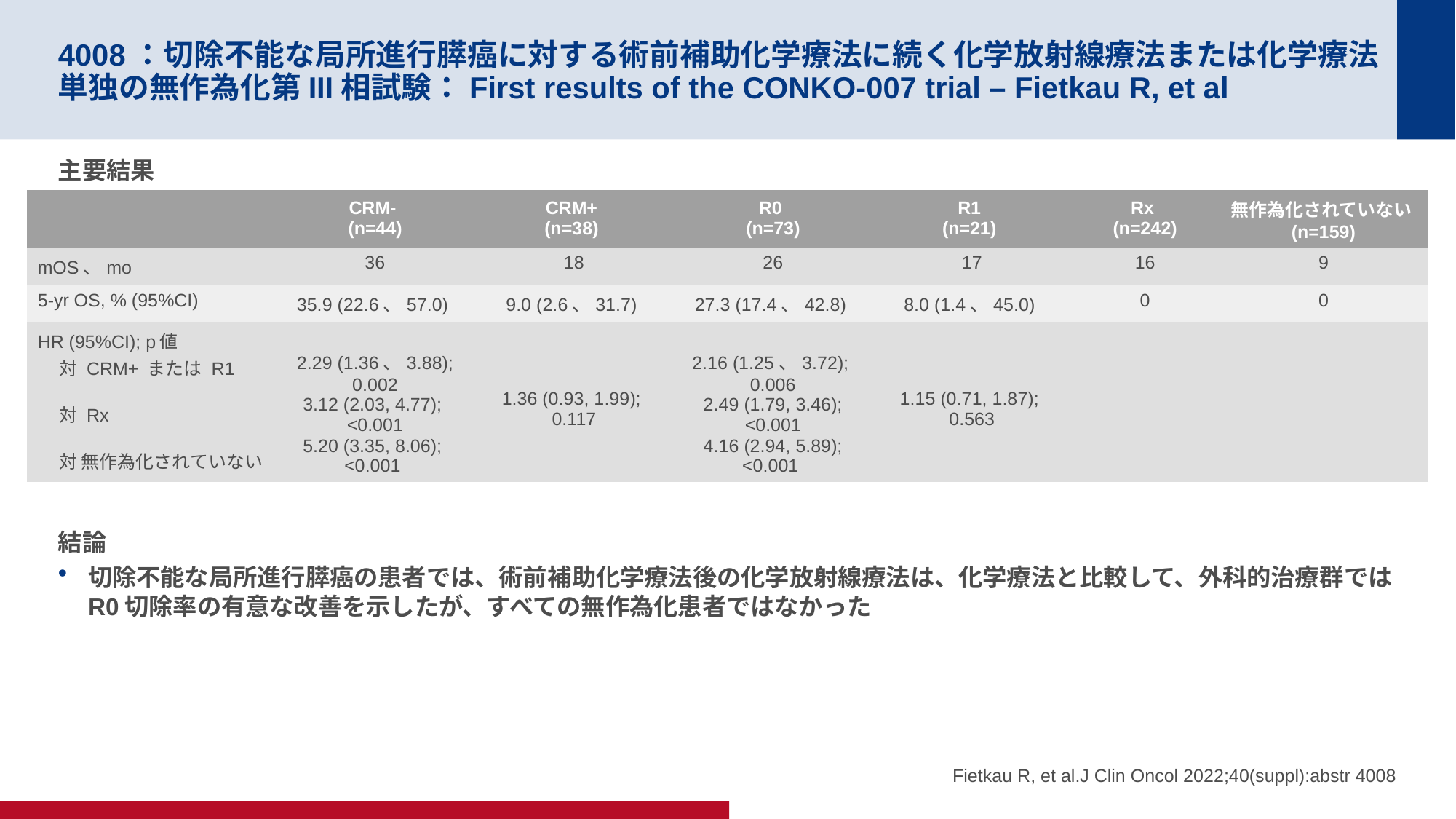

# 4008：切除不能な局所進行膵癌に対する術前補助化学療法に続く化学放射線療法または化学療法単独の無作為化第III相試験：First results of the CONKO-007 trial – Fietkau R, et al
主要結果
結論
切除不能な局所進行膵癌の患者では、術前補助化学療法後の化学放射線療法は、化学療法と比較して、外科的治療群ではR0切除率の有意な改善を示したが、すべての無作為化患者ではなかった
|  | CRM- (n=44) | CRM+ (n=38) | R0 (n=73) | R1 (n=21) | Rx (n=242) | 無作為化されていない (n=159) |
| --- | --- | --- | --- | --- | --- | --- |
| mOS、mo | 36 | 18 | 26 | 17 | 16 | 9 |
| 5-yr OS, % (95%CI) | 35.9 (22.6、57.0) | 9.0 (2.6、31.7) | 27.3 (17.4、42.8) | 8.0 (1.4、45.0) | 0 | 0 |
| HR (95%CI); p値 対 CRM+ または R1 対 Rx 対 無作為化されていない | 2.29 (1.36、3.88); 0.002 3.12 (2.03, 4.77); <0.001 5.20 (3.35, 8.06); <0.001 | 1.36 (0.93, 1.99); 0.117 | 2.16 (1.25、3.72); 0.006 2.49 (1.79, 3.46); <0.001 4.16 (2.94, 5.89); <0.001 | 1.15 (0.71, 1.87); 0.563 |  |  |
Fietkau R, et al.J Clin Oncol 2022;40(suppl):abstr 4008